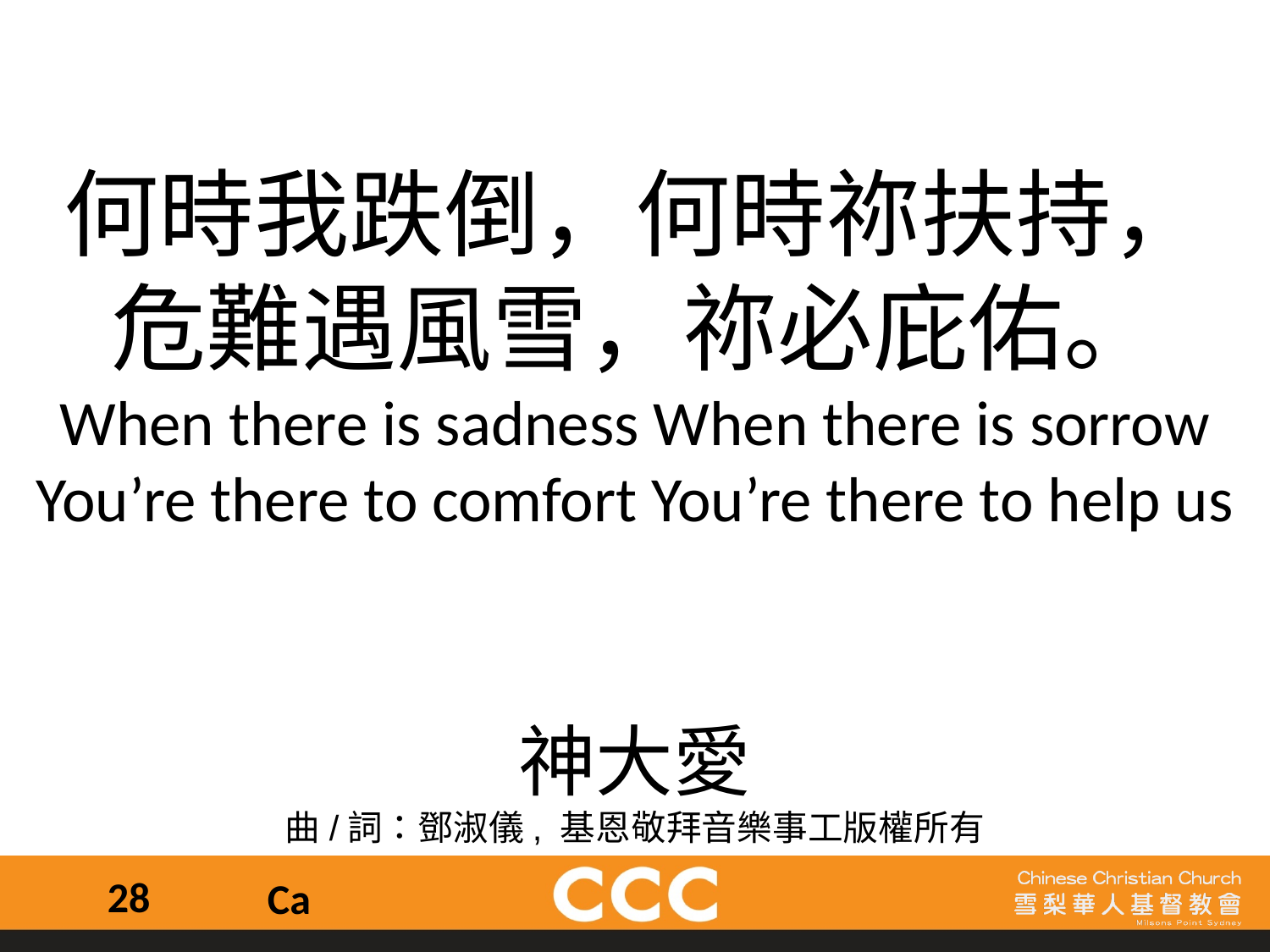

何時我跌倒，何時祢扶持，
危難遇風雪，祢必庇佑。
When there is sadness When there is sorrow
You’re there to comfort You’re there to help us
神大愛
曲/詞：鄧淑儀, 基恩敬拜音樂事工版權所有
28
Ca